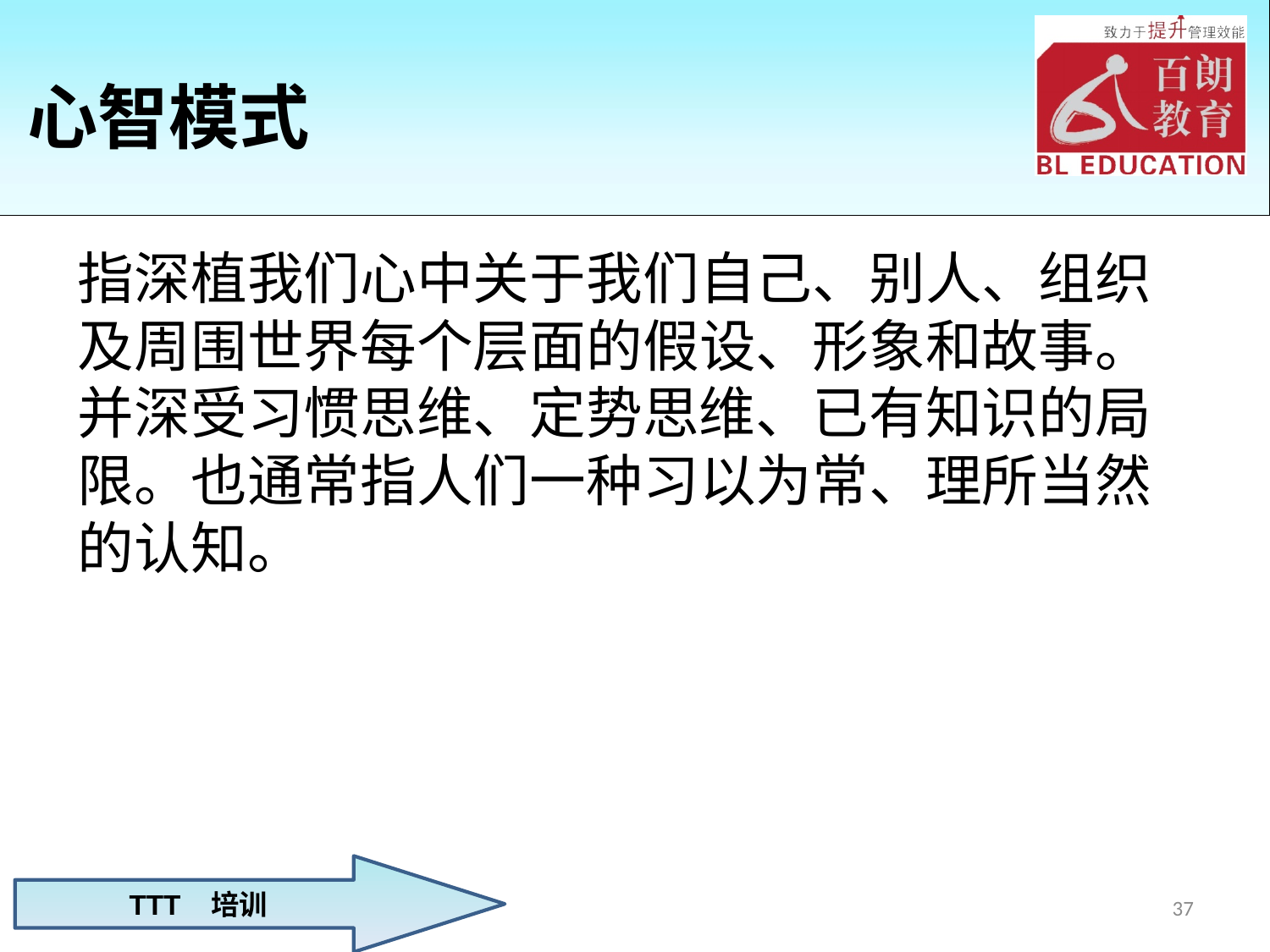

# 心智模式
指深植我们心中关于我们自己、别人、组织及周围世界每个层面的假设、形象和故事。并深受习惯思维、定势思维、已有知识的局限。也通常指人们一种习以为常、理所当然的认知。
37